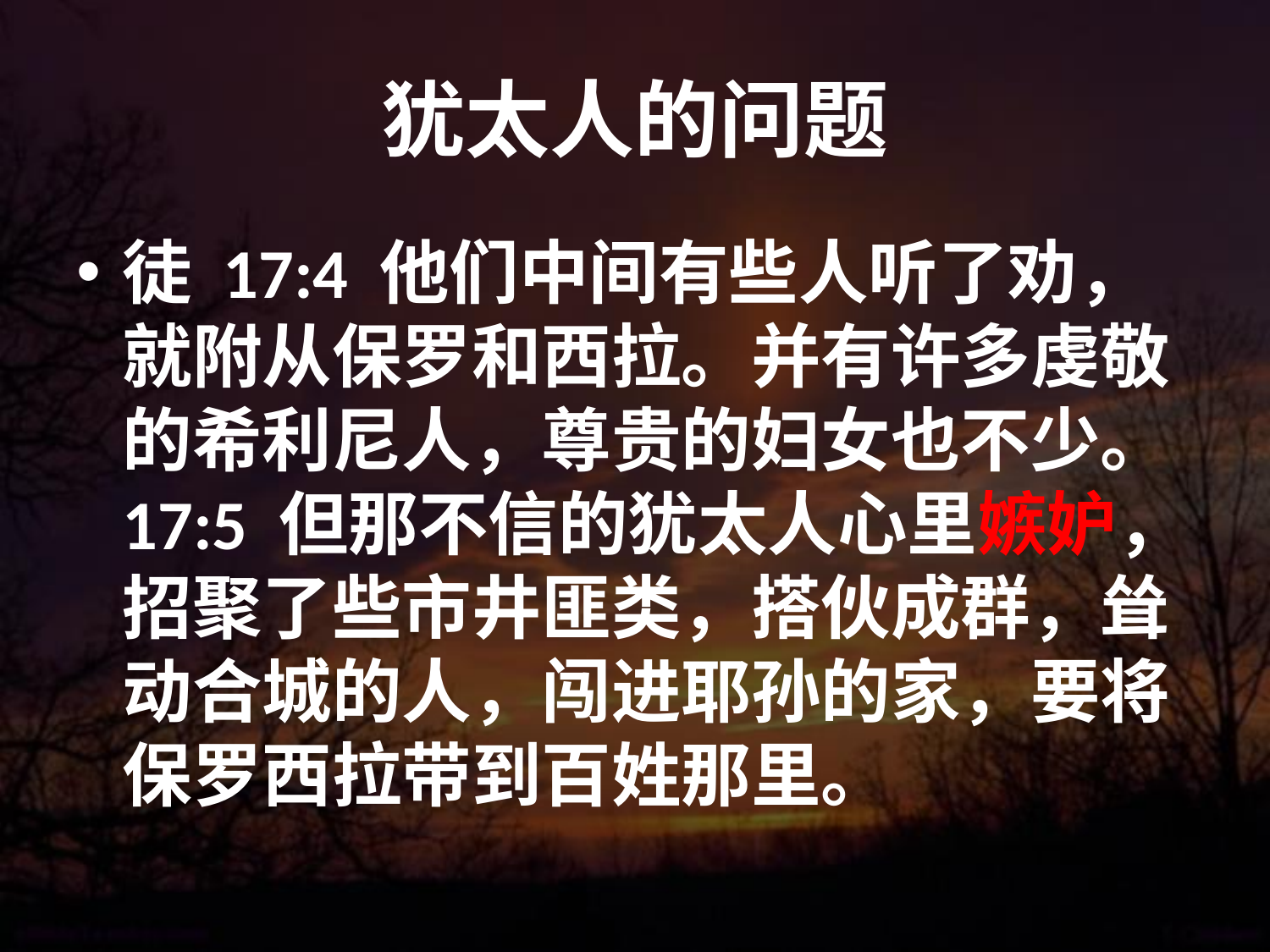

# 犹太人的问题
徒 17:4 他们中间有些人听了劝，就附从保罗和西拉。并有许多虔敬的希利尼人，尊贵的妇女也不少。17:5 但那不信的犹太人心里嫉妒，招聚了些市井匪类，搭伙成群，耸动合城的人，闯进耶孙的家，要将保罗西拉带到百姓那里。